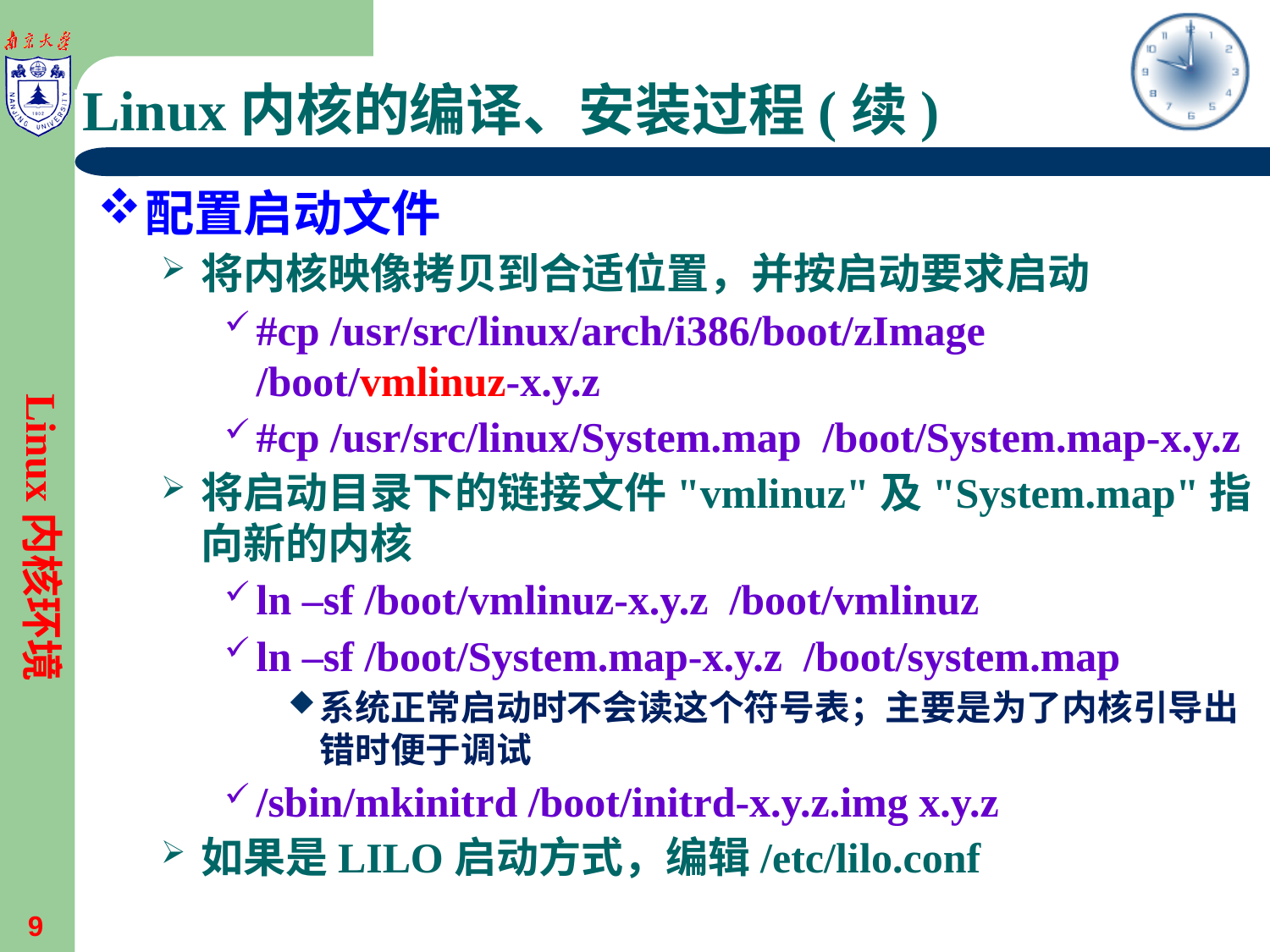

# Linux内核的编译、安装过程(续)
配置启动文件
将内核映像拷贝到合适位置，并按启动要求启动
#cp /usr/src/linux/arch/i386/boot/zImage  /boot/vmlinuz-x.y.z
#cp /usr/src/linux/System.map  /boot/System.map-x.y.z
将启动目录下的链接文件"vmlinuz"及"System.map"指向新的内核
ln –sf /boot/vmlinuz-x.y.z  /boot/vmlinuz
ln –sf /boot/System.map-x.y.z  /boot/system.map
系统正常启动时不会读这个符号表；主要是为了内核引导出错时便于调试
/sbin/mkinitrd /boot/initrd-x.y.z.img x.y.z
如果是LILO启动方式，编辑/etc/lilo.conf
Linux内核环境
9